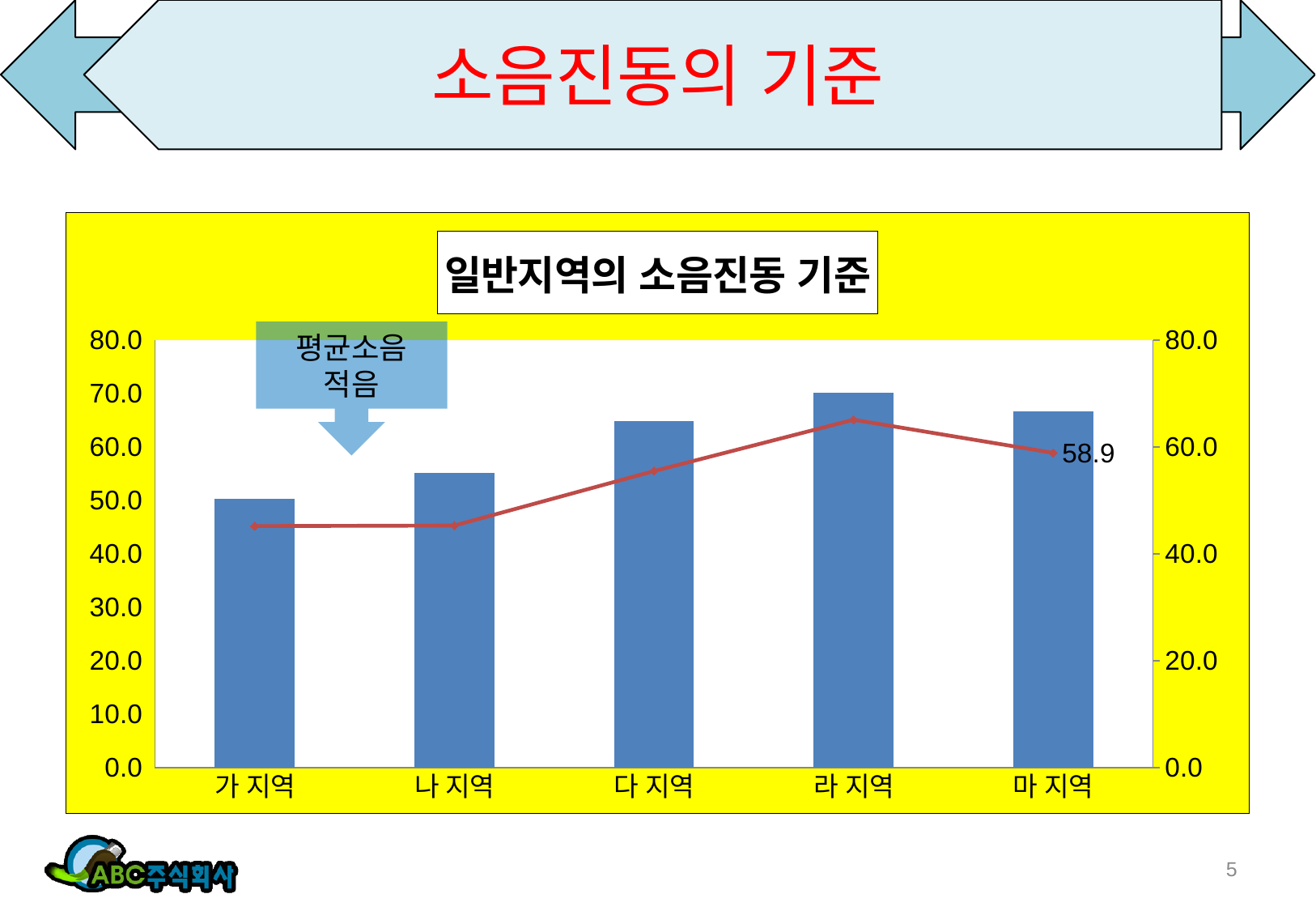

# 소음진동의 기준

### Chart: 일반지역의 소음진동 기준

| Category | 낮 | 밤 |
|---|---|---|
| 가 지역 | 50.3 | 45.2 |
| 나 지역 | 55.2 | 45.3 |
| 다 지역 | 64.9 | 55.5 |
| 라 지역 | 70.1 | 65.1 |
| 마 지역 | 66.7 | 58.9 |
평균소음
적음
5